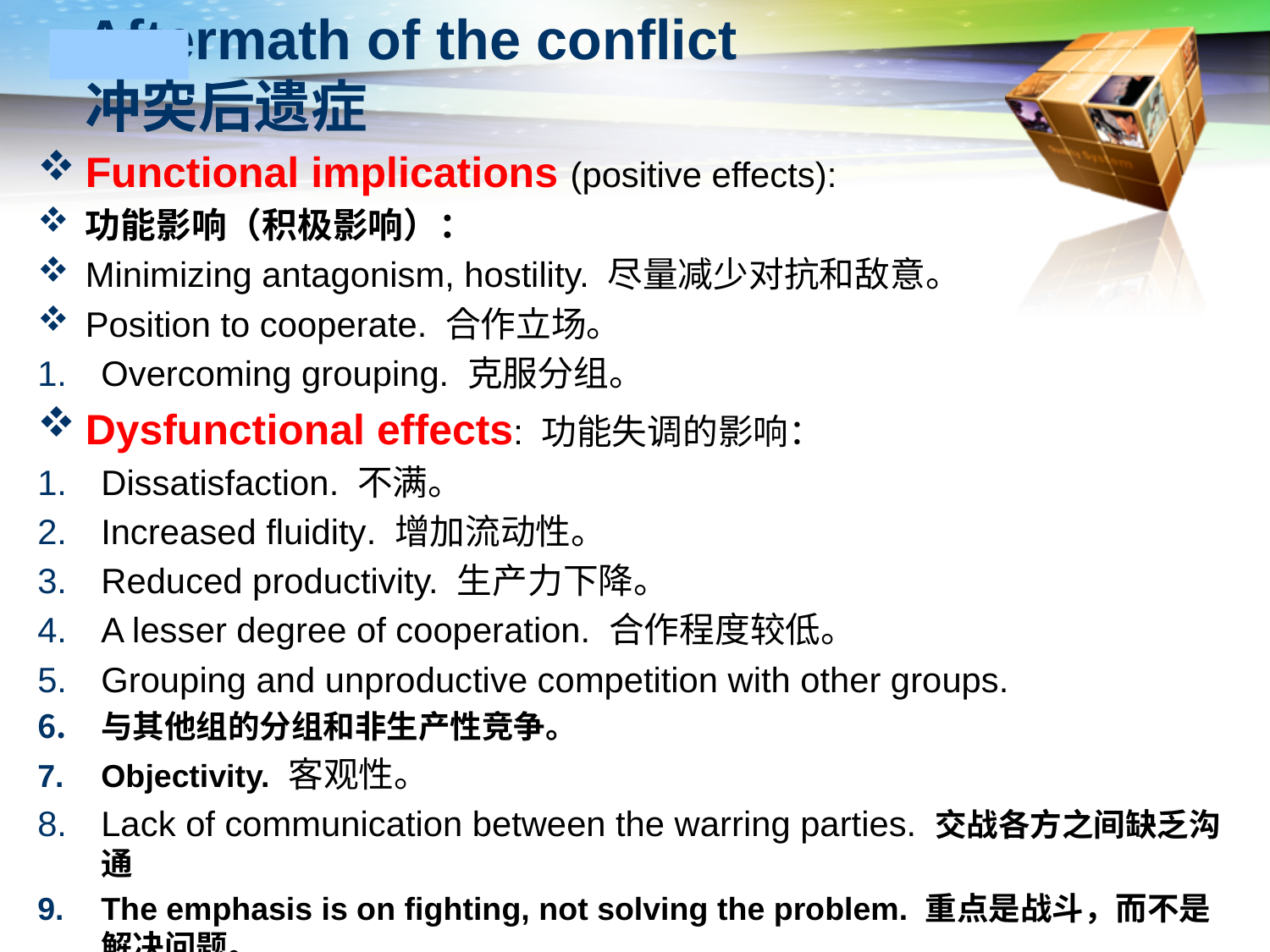

# Aftermath of the conflict 冲突后遗症

Functional implications (positive effects):
功能影响（积极影响）：
Minimizing antagonism, hostility. 尽量减少对抗和敌意。
Position to cooperate. 合作立场。
Overcoming grouping. 克服分组。
Dysfunctional effects: 功能失调的影响：
Dissatisfaction. 不满。
Increased fluidity. 增加流动性。
Reduced productivity. 生产力下降。
A lesser degree of cooperation. 合作程度较低。
Grouping and unproductive competition with other groups.
与其他组的分组和非生产性竞争。
Objectivity. 客观性。
Lack of communication between the warring parties. 交战各方之间缺乏沟通
The emphasis is on fighting, not solving the problem. 重点是战斗，而不是解决问题。